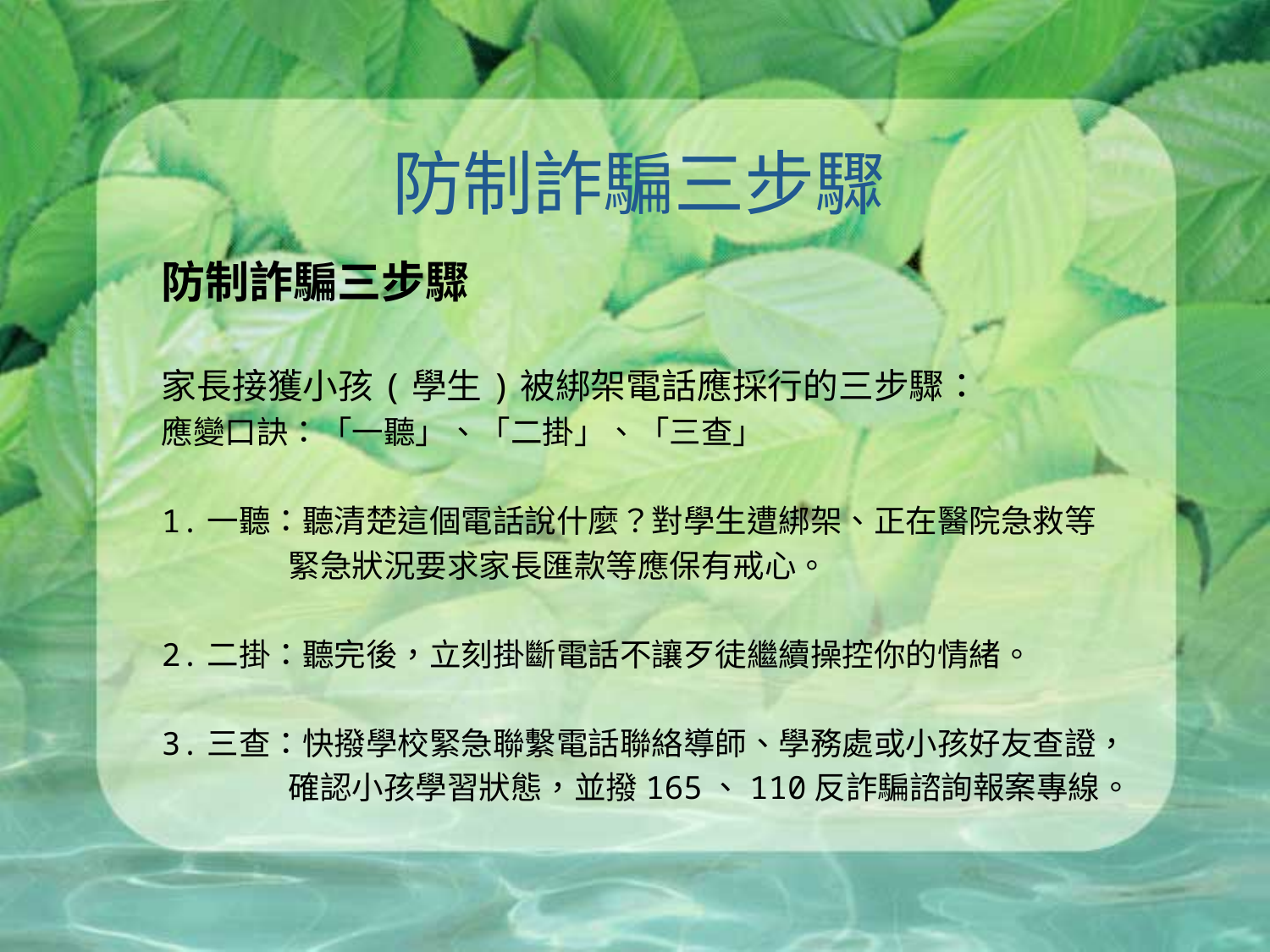

# 防制詐騙三步驟
防制詐騙三步驟

家長接獲小孩(學生)被綁架電話應採行的三步驟：
應變口訣：「一聽」、「二掛」、「三查」

1.一聽：聽清楚這個電話說什麼？對學生遭綁架、正在醫院急救等
　　　　緊急狀況要求家長匯款等應保有戒心。

2.二掛：聽完後，立刻掛斷電話不讓歹徒繼續操控你的情緒。

3.三查：快撥學校緊急聯繫電話聯絡導師、學務處或小孩好友查證，
　　　　確認小孩學習狀態，並撥165、110反詐騙諮詢報案專線。